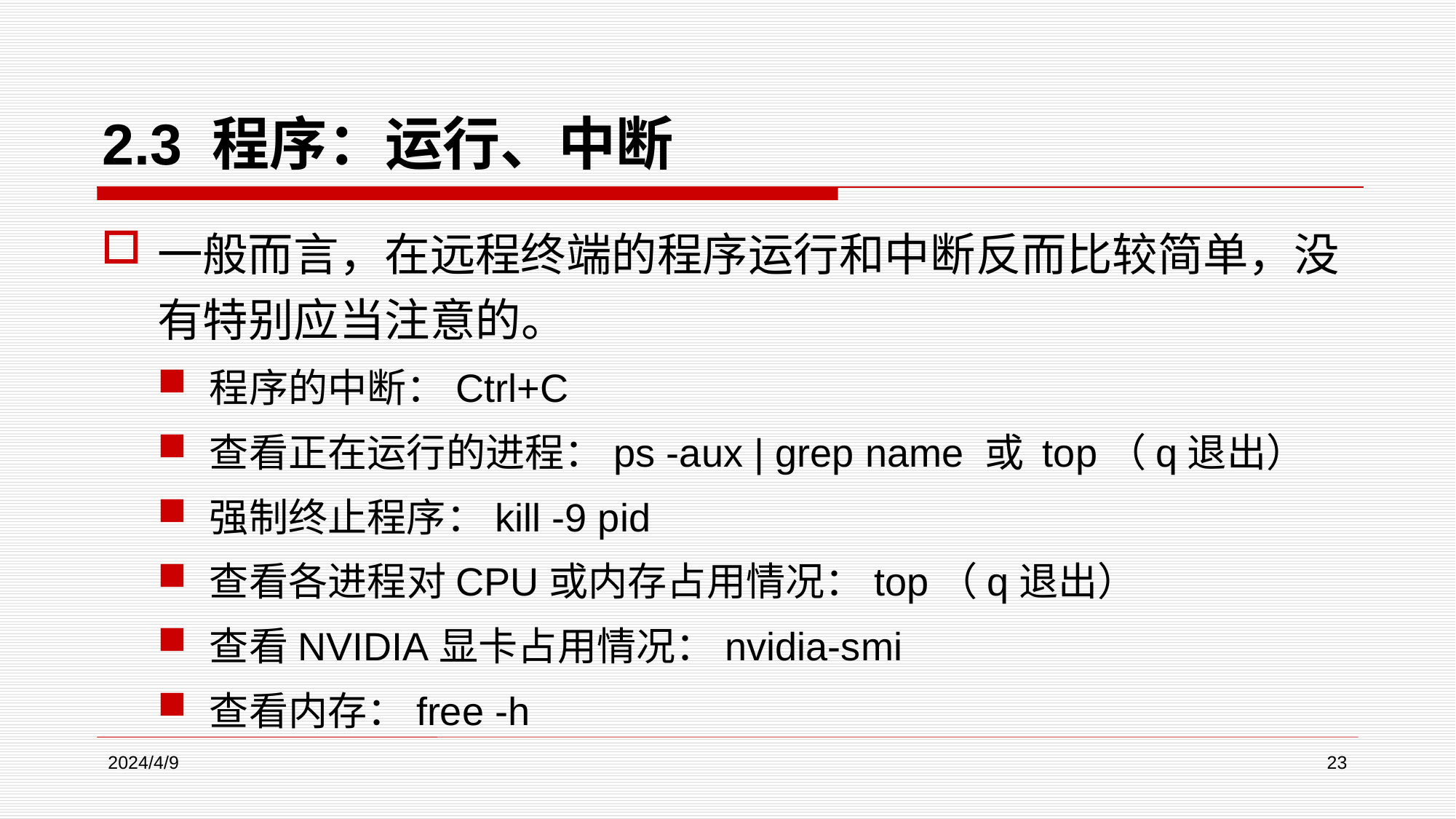

# 2.3 程序：运行、中断
一般而言，在远程终端的程序运行和中断反而比较简单，没有特别应当注意的。
程序的中断：Ctrl+C
查看正在运行的进程：ps -aux | grep name 或 top（q退出）
强制终止程序：kill -9 pid
查看各进程对CPU或内存占用情况：top（q退出）
查看NVIDIA显卡占用情况：nvidia-smi
查看内存：free -h

2024/4/9
23